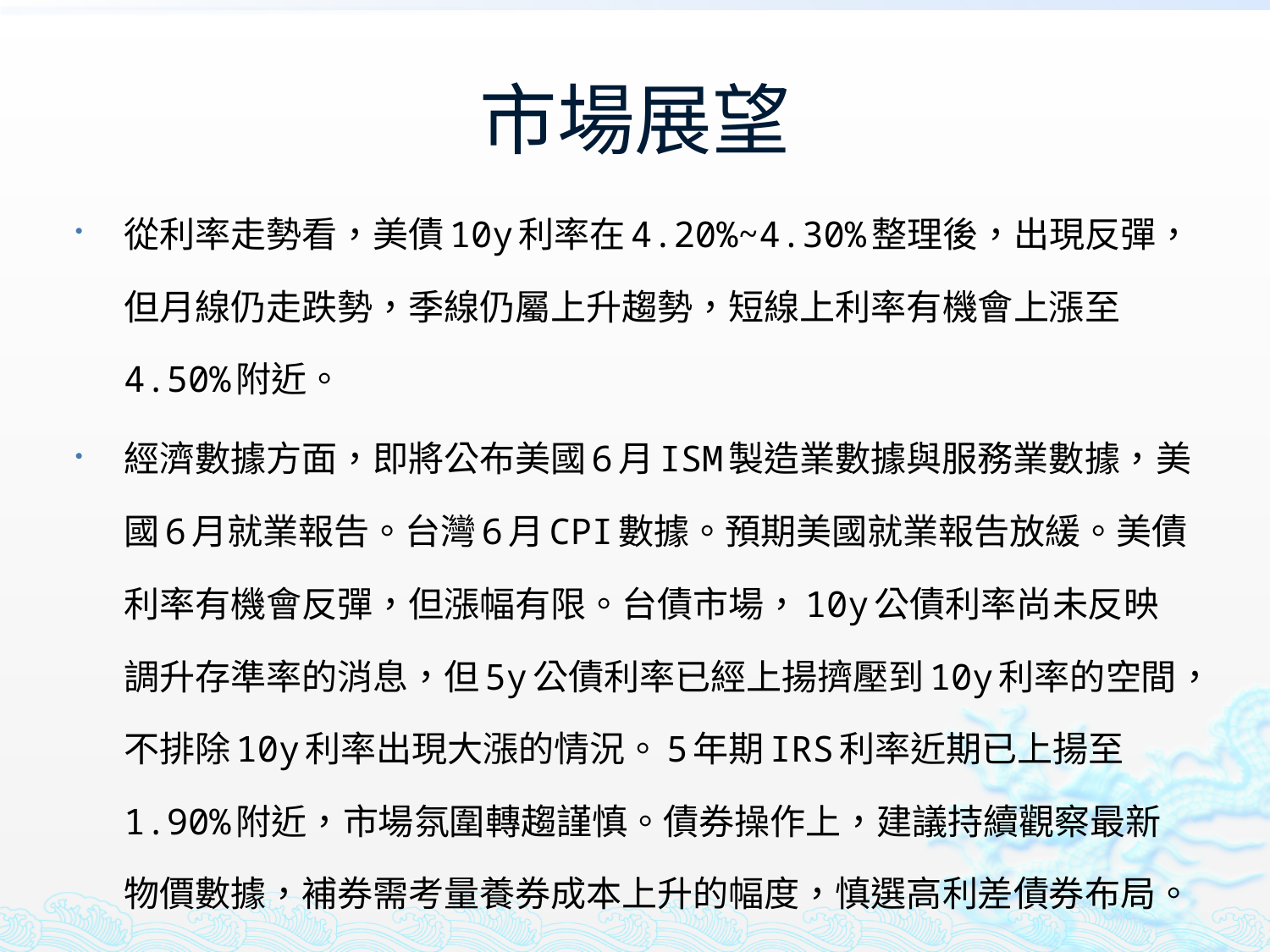

# 市場展望
從利率走勢看，美債10y利率在4.20%~4.30%整理後，出現反彈，但月線仍走跌勢，季線仍屬上升趨勢，短線上利率有機會上漲至4.50%附近。
經濟數據方面，即將公布美國6月ISM製造業數據與服務業數據，美國6月就業報告。台灣6月CPI數據。預期美國就業報告放緩。美債利率有機會反彈，但漲幅有限。台債市場，10y公債利率尚未反映調升存準率的消息，但5y公債利率已經上揚擠壓到10y利率的空間，不排除10y利率出現大漲的情況。5年期IRS利率近期已上揚至1.90%附近，市場氛圍轉趨謹慎。債券操作上，建議持續觀察最新物價數據，補券需考量養券成本上升的幅度，慎選高利差債券布局。